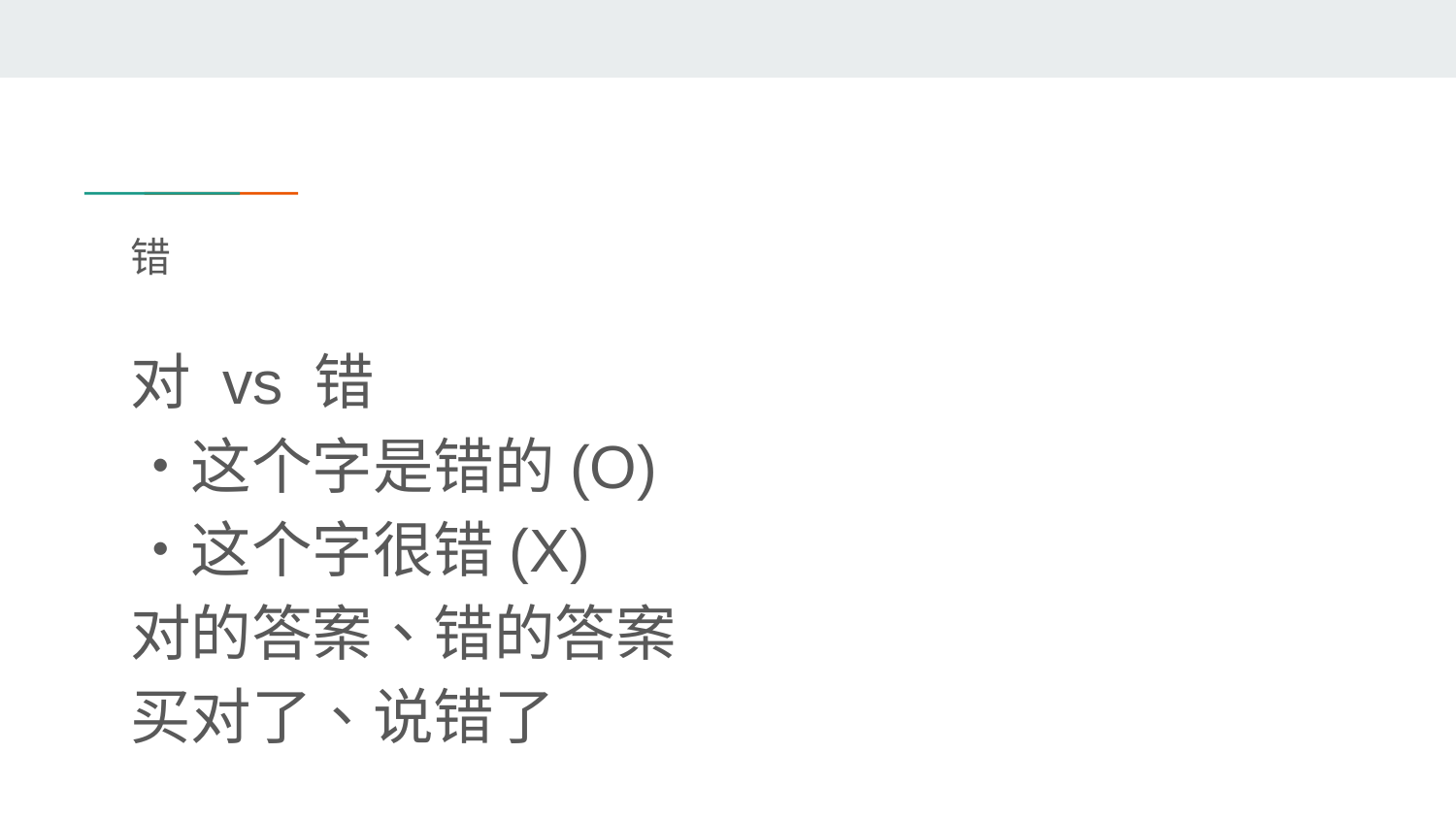

# 错
对 vs 错
・这个字是错的(O)
・这个字很错(X)
对的答案、错的答案
买对了、说错了